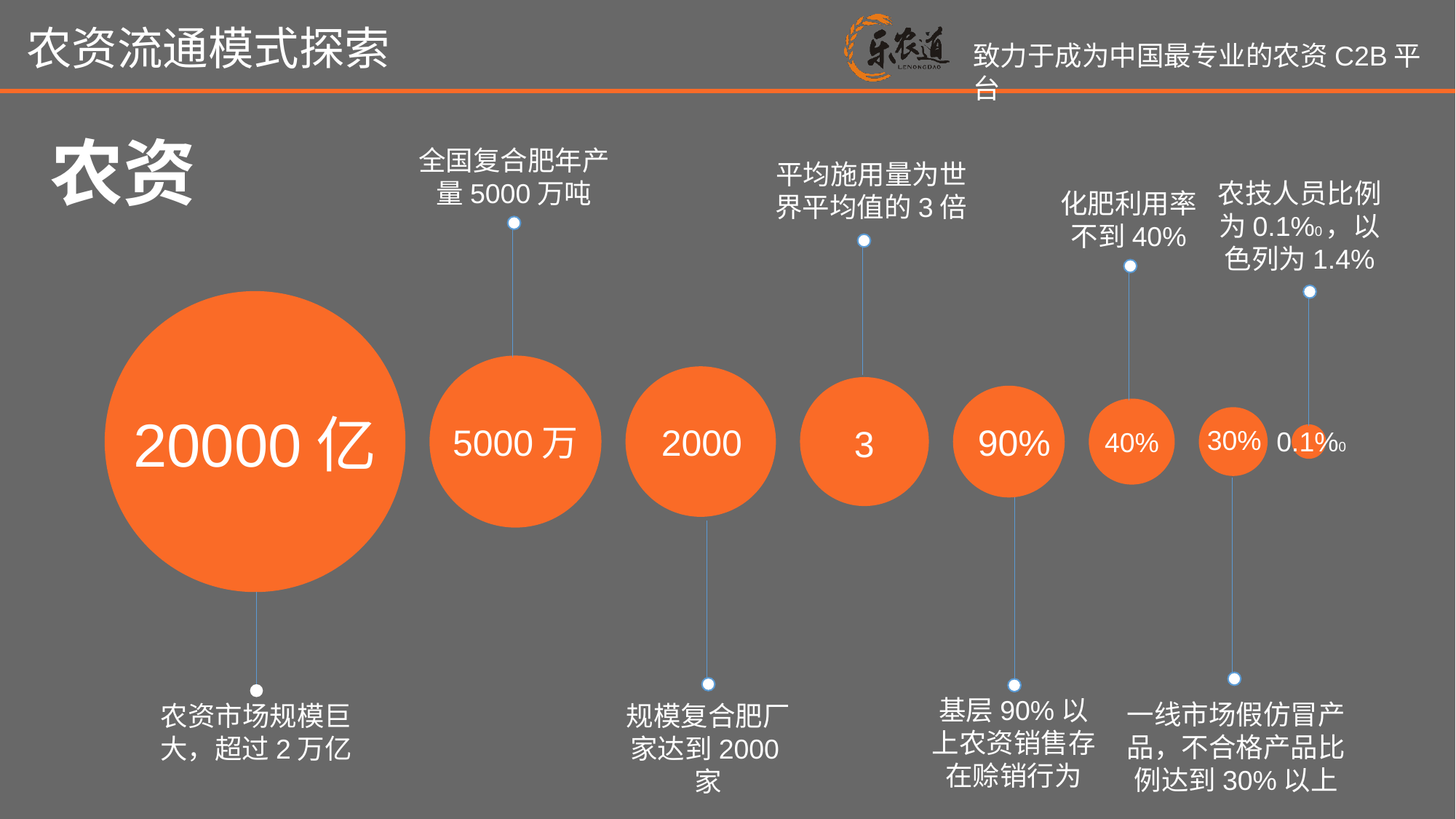

农资流通模式探索
农资
全国复合肥年产量5000万吨
平均施用量为世界平均值的3倍
农技人员比例为0.1%0，以色列为1.4%
化肥利用率不到40%

20000亿

2000
90%
5000万
3
30%
0.1%0
40%

基层90%以上农资销售存在赊销行为
一线市场假仿冒产品，不合格产品比例达到30%以上
农资市场规模巨大，超过2万亿
规模复合肥厂家达到2000家